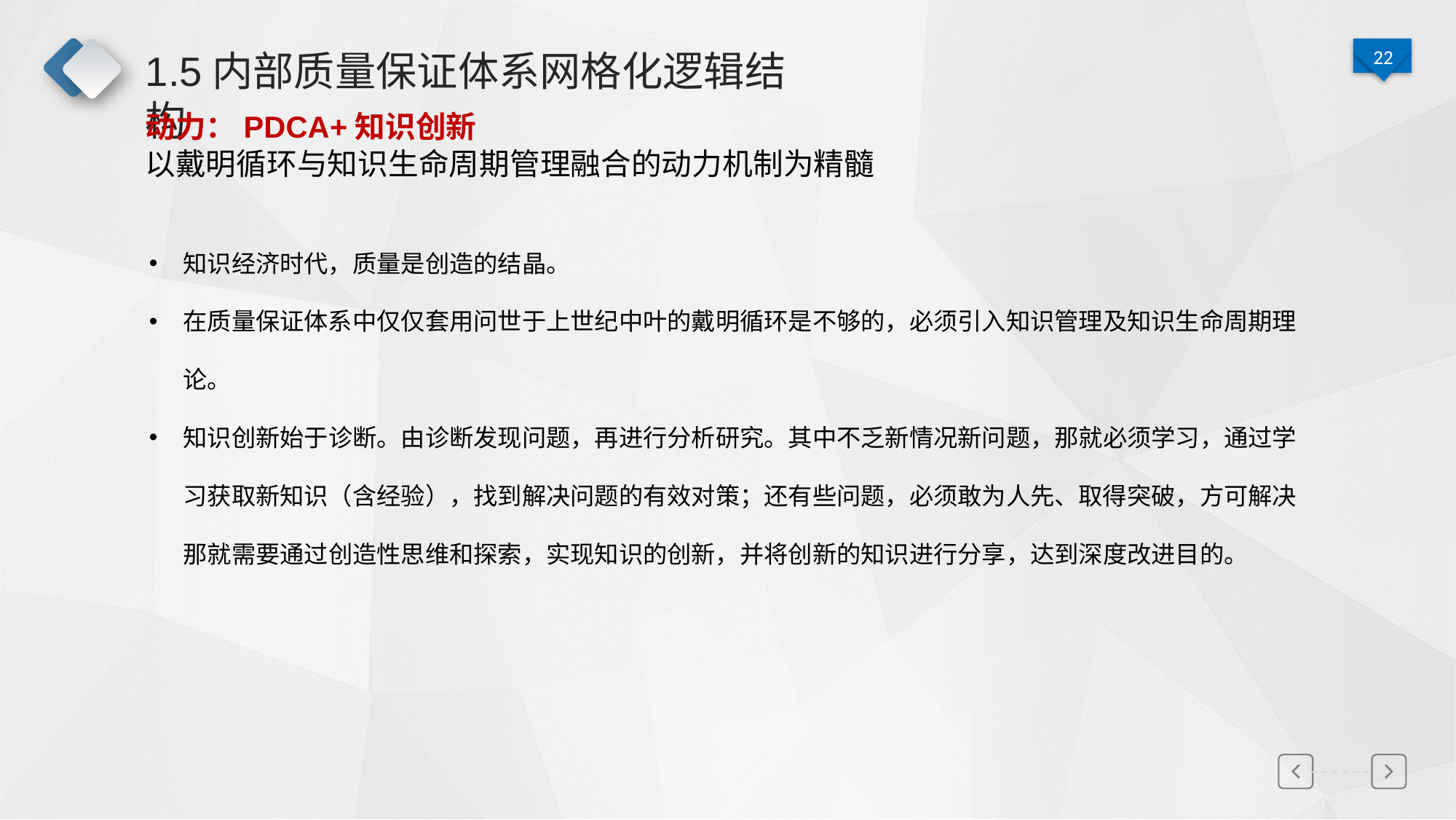

# 1.5内部质量保证体系网格化逻辑结构
动力：PDCA+知识创新
以戴明循环与知识生命周期管理融合的动力机制为精髓
知识经济时代，质量是创造的结晶。
在质量保证体系中仅仅套用问世于上世纪中叶的戴明循环是不够的，必须引入知识管理及知识生命周期理论。
知识创新始于诊断。由诊断发现问题，再进行分析研究。其中不乏新情况新问题，那就必须学习，通过学习获取新知识（含经验），找到解决问题的有效对策；还有些问题，必须敢为人先、取得突破，方可解决那就需要通过创造性思维和探索，实现知识的创新，并将创新的知识进行分享，达到深度改进目的。